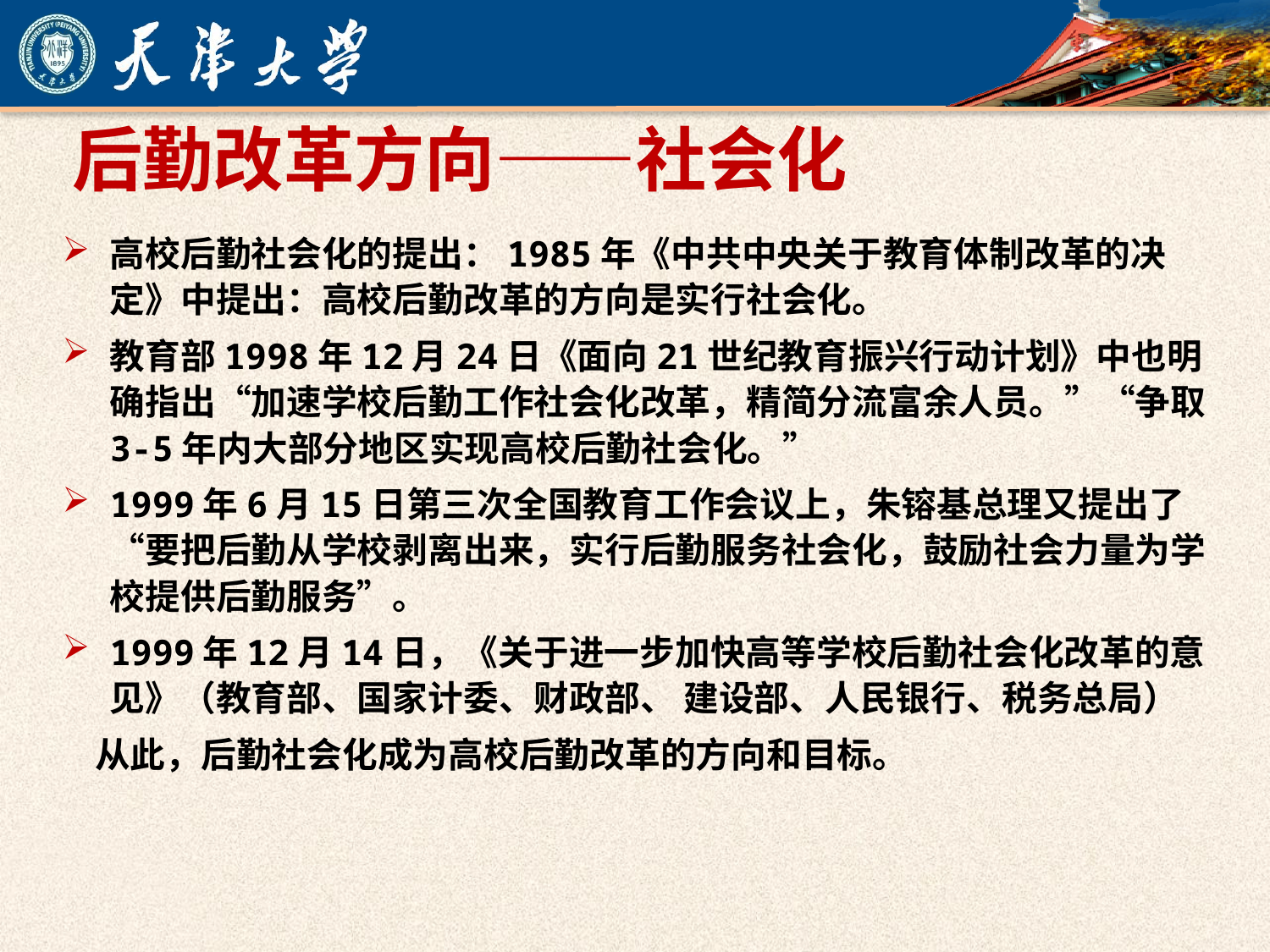

# 后勤改革方向——社会化
高校后勤社会化的提出：1985年《中共中央关于教育体制改革的决定》中提出：高校后勤改革的方向是实行社会化。
教育部1998年12月24日《面向21世纪教育振兴行动计划》中也明确指出“加速学校后勤工作社会化改革，精简分流富余人员。”“争取3-5年内大部分地区实现高校后勤社会化。”
1999年6月15日第三次全国教育工作会议上，朱镕基总理又提出了“要把后勤从学校剥离出来，实行后勤服务社会化，鼓励社会力量为学校提供后勤服务”。
1999年12月14日，《关于进一步加快高等学校后勤社会化改革的意见》（教育部、国家计委、财政部、 建设部、人民银行、税务总局）
   从此，后勤社会化成为高校后勤改革的方向和目标。